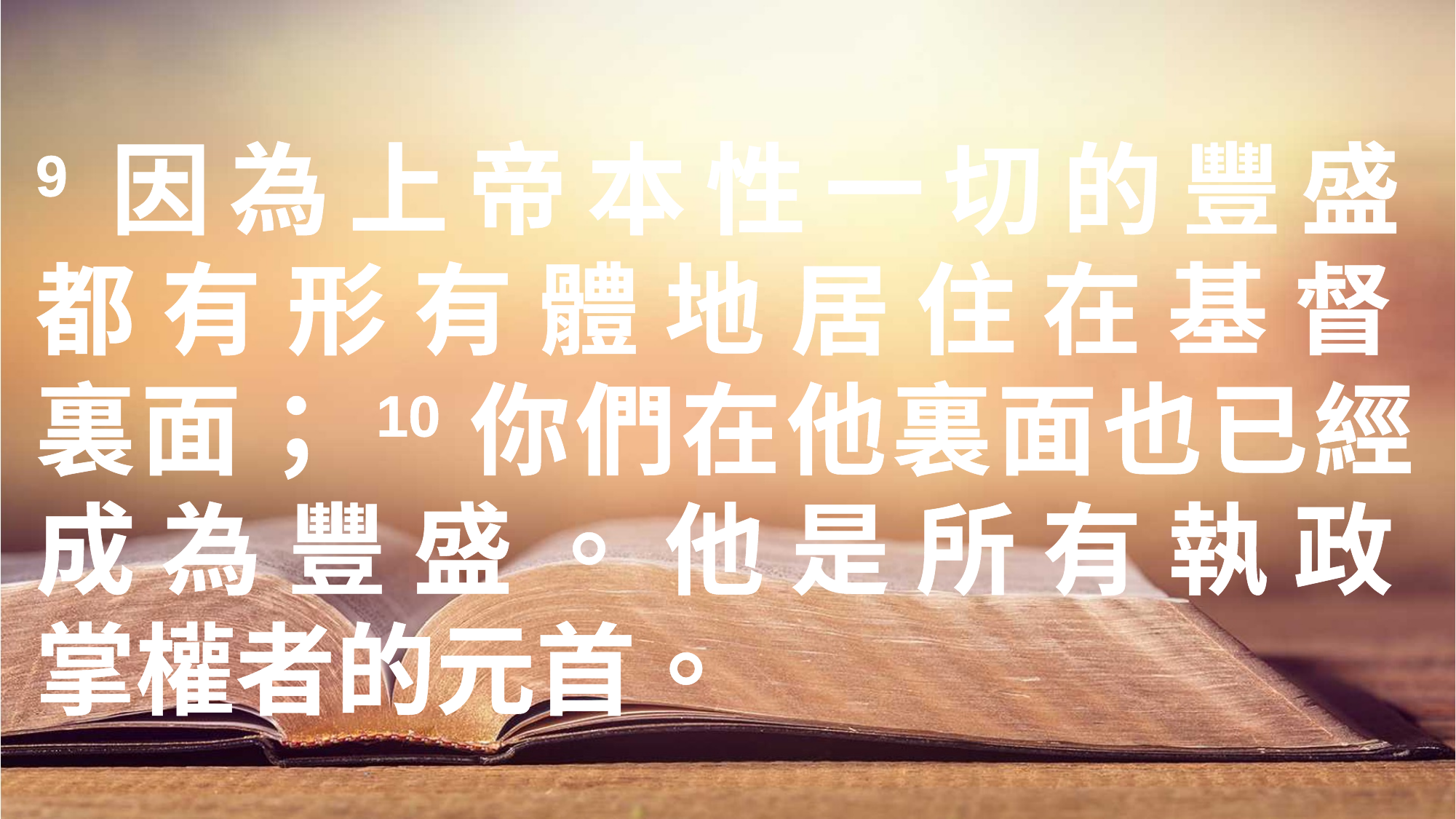

9因為上帝本性一切的豐盛
都有形有體地居住在基督
裏面；10你們在他裏面也已經
成為豐盛。他是所有執政
掌權者的元首。